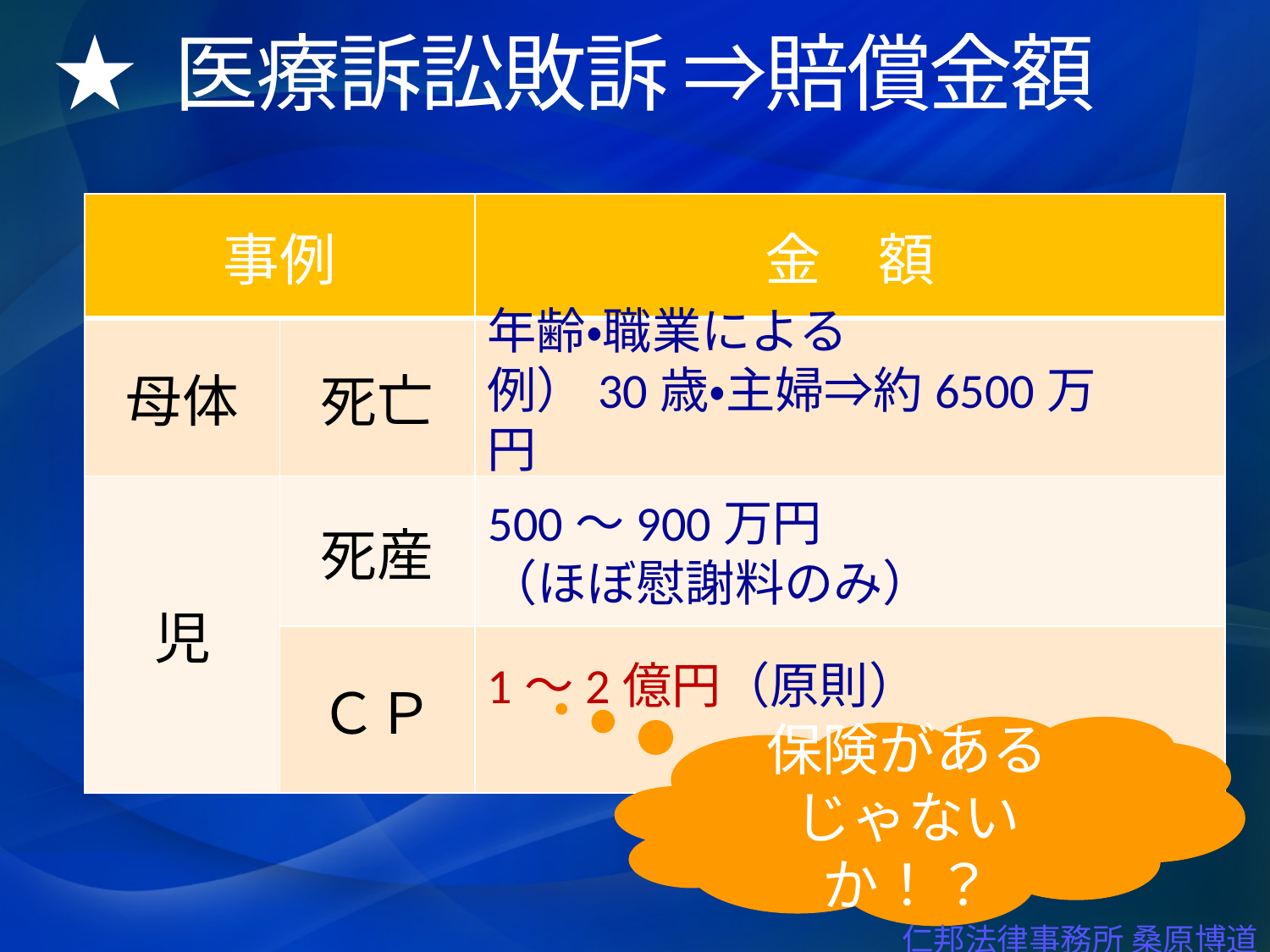

# ★ 医療訴訟敗訴 ⇒賠償金額
| 事例 |  | 金　額 |
| --- | --- | --- |
| 母体 | 死亡 |  |
| 児 | 死産 |  |
|  | ＣＰ |  |
年齢・職業による
例）30歳・主婦⇒約6500万円
500～900万円
（ほぼ慰謝料のみ）
1～2億円（原則）
保険があるじゃないか！？
仁邦法律事務所 桑原博道